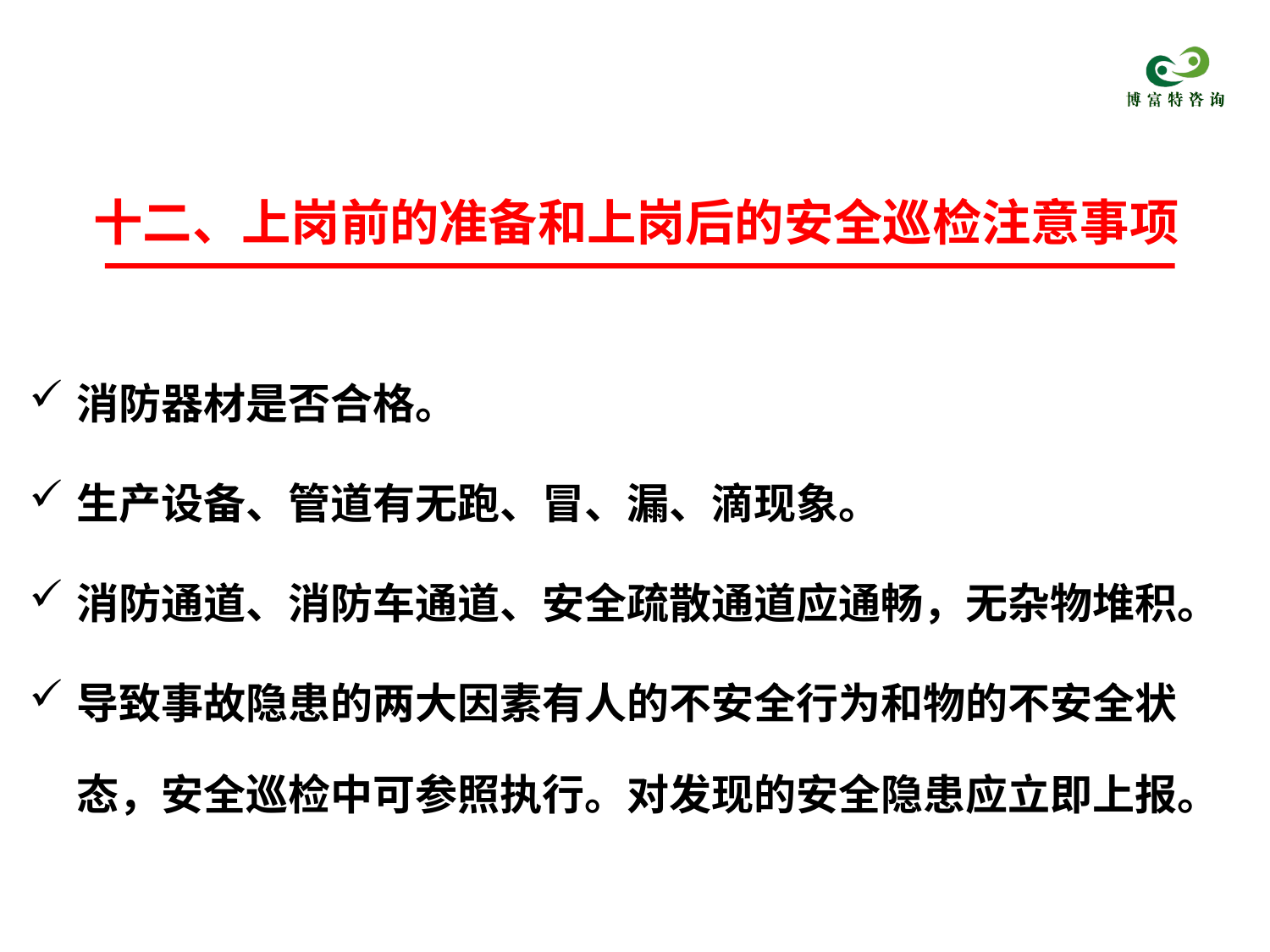

# 十二、上岗前的准备和上岗后的安全巡检注意事项

消防器材是否合格。
生产设备、管道有无跑、冒、漏、滴现象。
消防通道、消防车通道、安全疏散通道应通畅，无杂物堆积。
导致事故隐患的两大因素有人的不安全行为和物的不安全状态，安全巡检中可参照执行。对发现的安全隐患应立即上报。